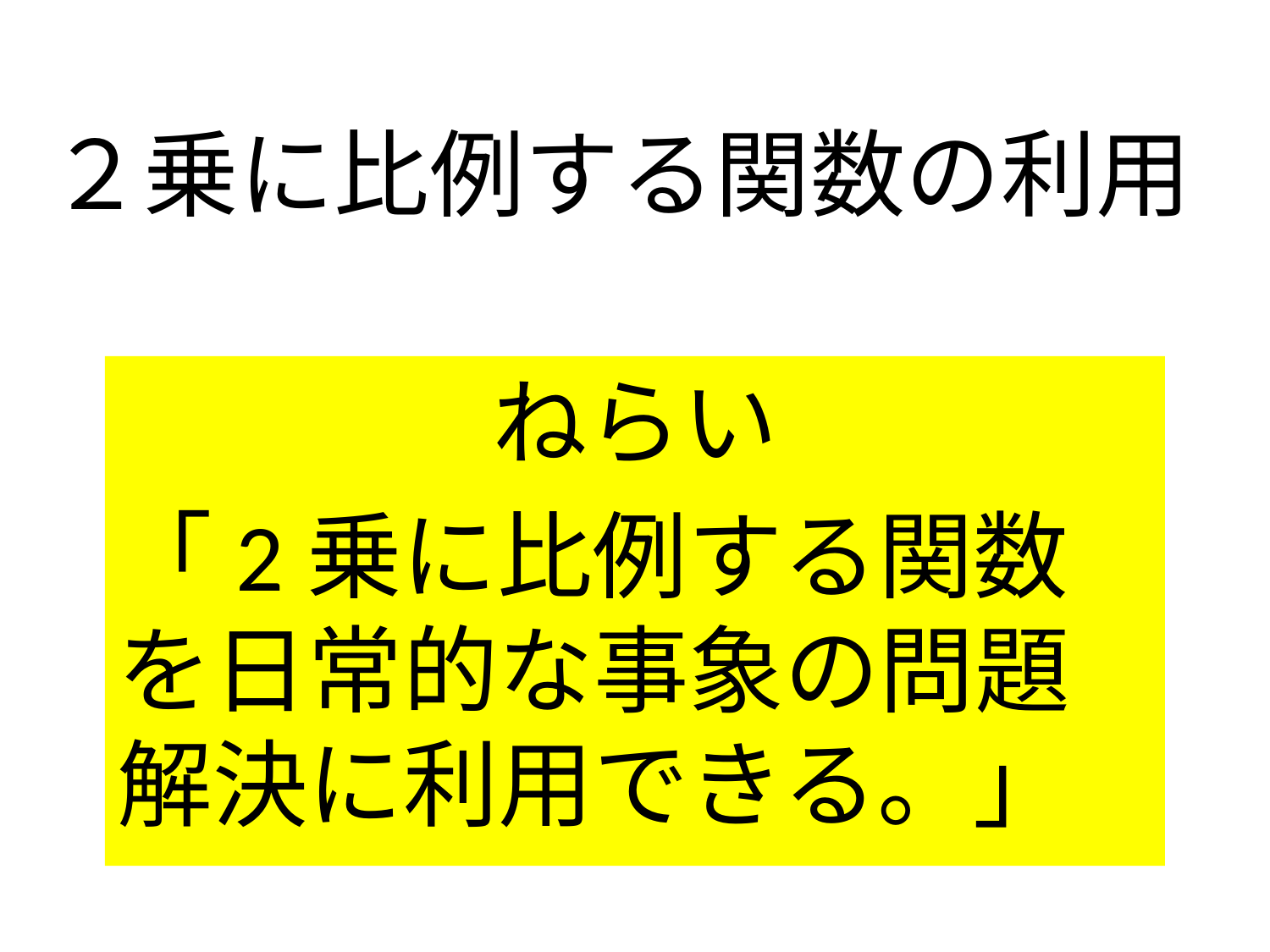

# ２乗に比例する関数の利用
ねらい
「2乗に比例する関数を日常的な事象の問題解決に利用できる。」